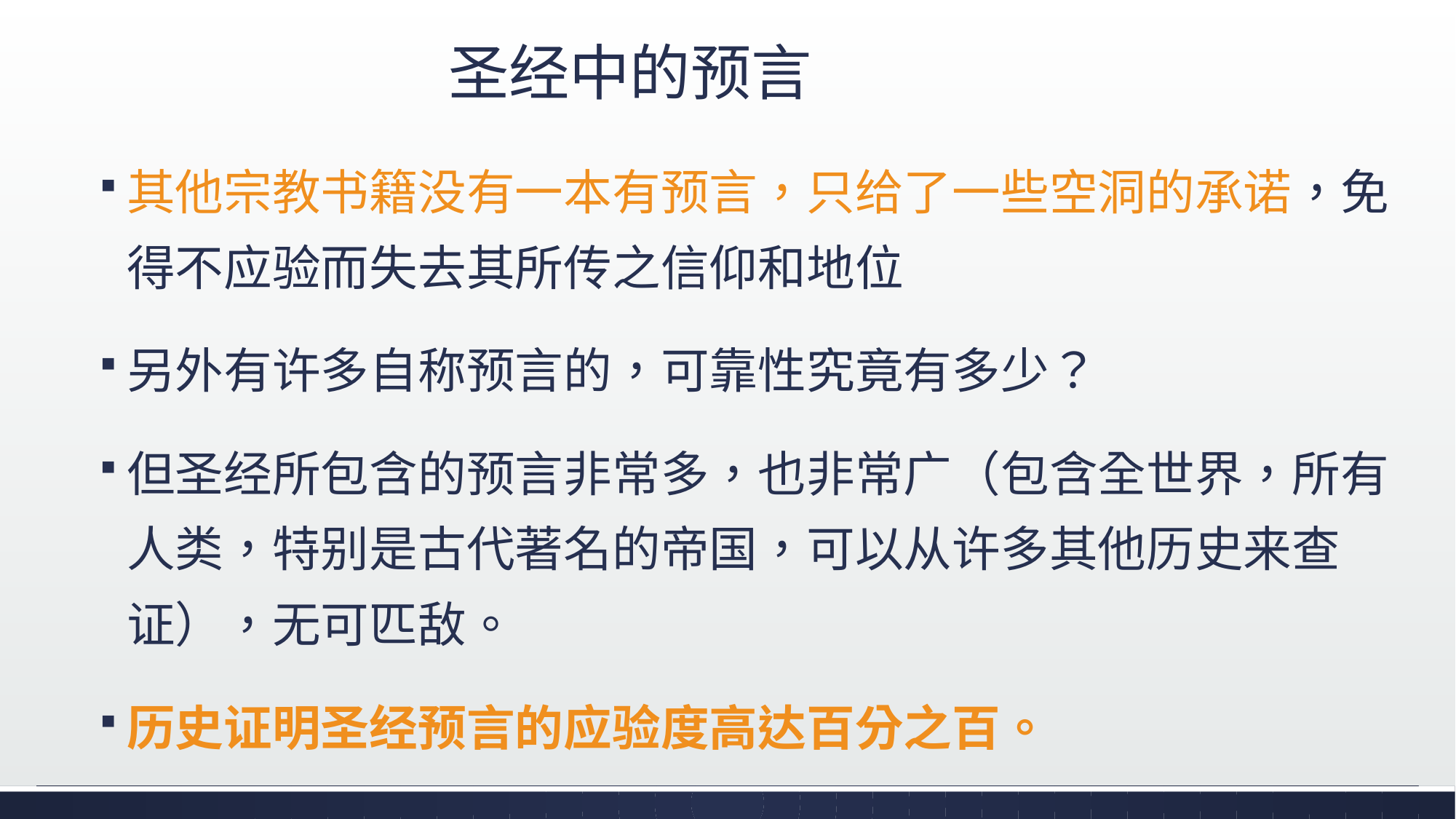

# 圣经中的预言
其他宗教书籍没有一本有预言，只给了一些空洞的承诺，免得不应验而失去其所传之信仰和地位
另外有许多自称预言的，可靠性究竟有多少？
但圣经所包含的预言非常多，也非常广（包含全世界，所有人类，特别是古代著名的帝国，可以从许多其他历史来查证），无可匹敌。
历史证明圣经预言的应验度高达百分之百。